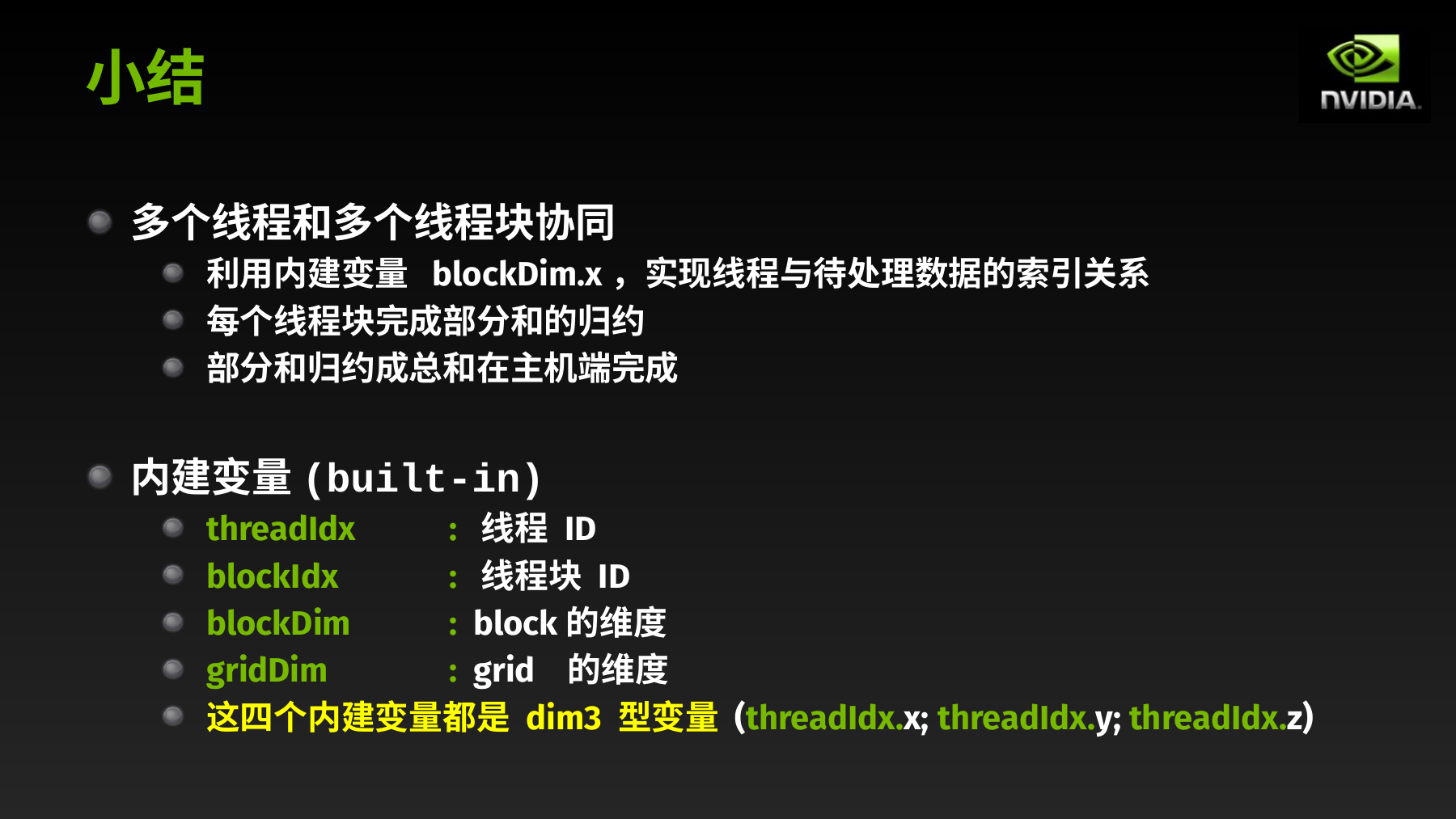

# 小结
多个线程和多个线程块协同
利用内建变量  blockDim.x，实现线程与待处理数据的索引关系
每个线程块完成部分和的归约
部分和归约成总和在主机端完成

内建变量(built-in)
threadIdx	:  线程 ID
blockIdx  	:  线程块 ID
blockDim	:  block的维度
gridDim  	:  grid   的维度
这四个内建变量都是 dim3 型变量 (threadIdx.x; threadIdx.y; threadIdx.z)